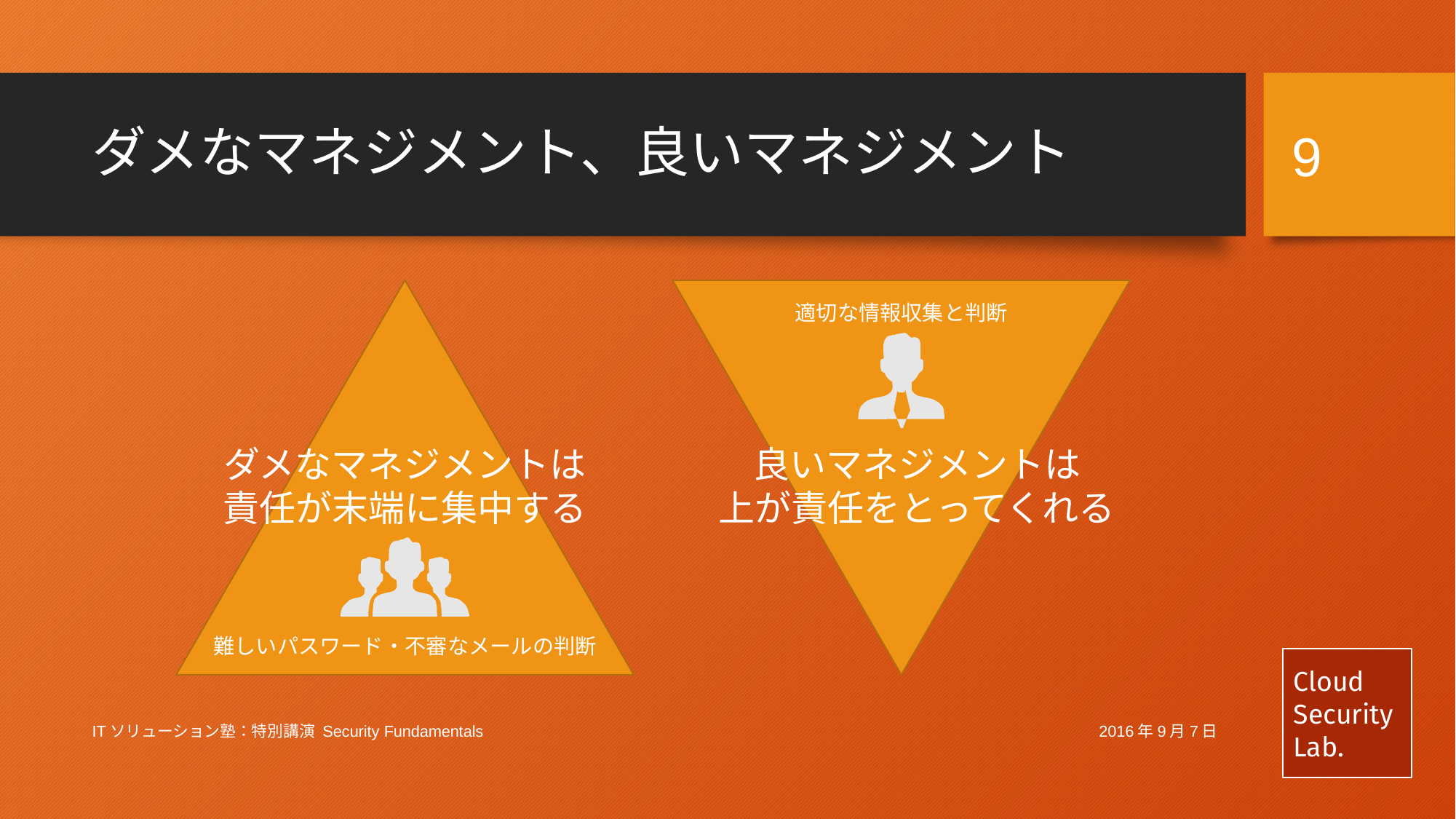

9
# ダメなマネジメント、良いマネジメント

適切な情報収集と判断

ダメなマネジメントは
責任が末端に集中する
良いマネジメントは
上が責任をとってくれる

難しいパスワード・不審なメールの判断
2016年9月7日
ITソリューション塾：特別講演 Security Fundamentals